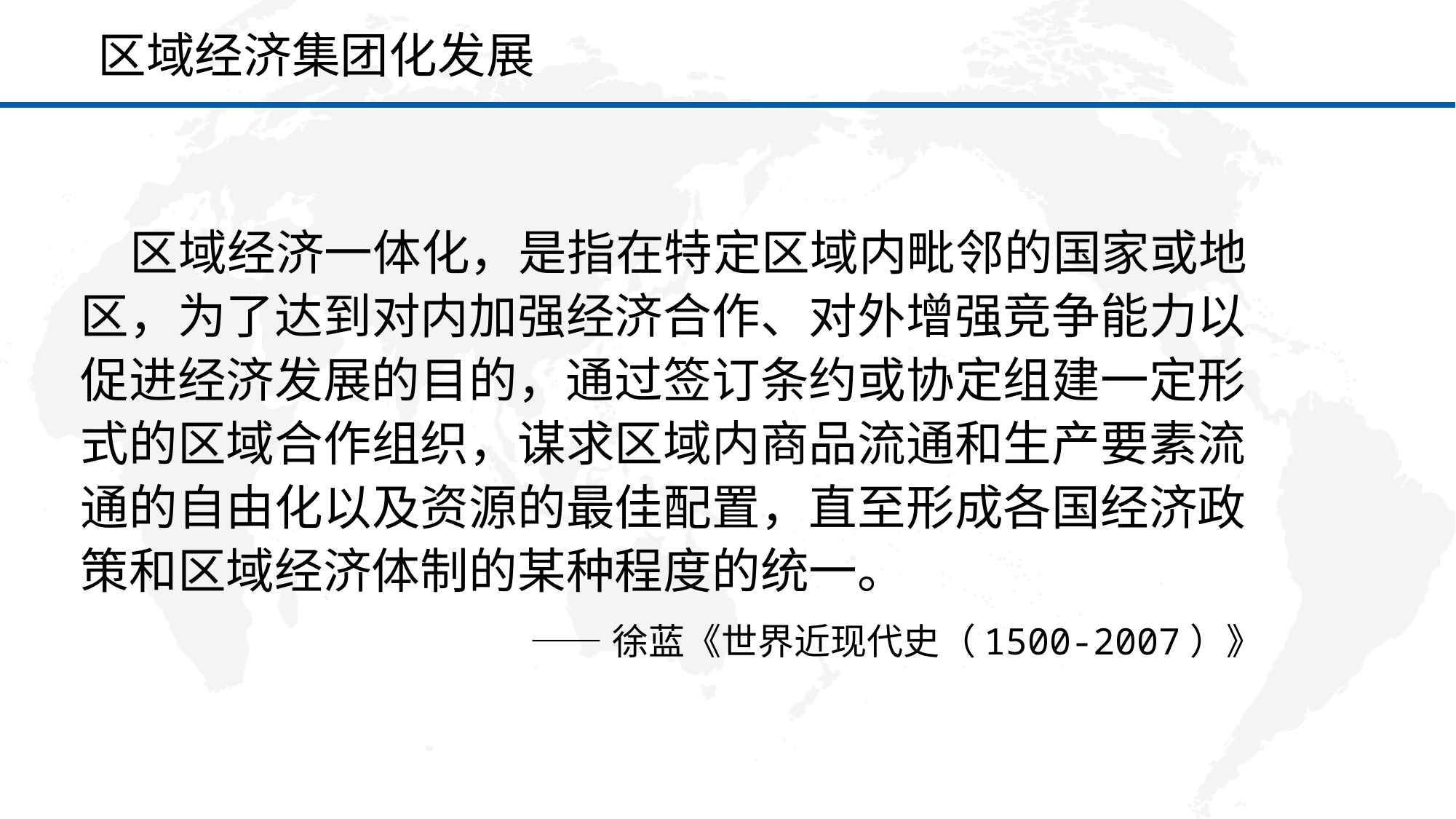

区域经济集团化发展
     区域经济一体化，是指在特定区域内毗邻的国家或地区，为了达到对内加强经济合作、对外增强竞争能力以促进经济发展的目的，通过签订条约或协定组建一定形式的区域合作组织，谋求区域内商品流通和生产要素流通的自由化以及资源的最佳配置，直至形成各国经济政策和区域经济体制的某种程度的统一。
——徐蓝《世界近现代史（1500-2007）》